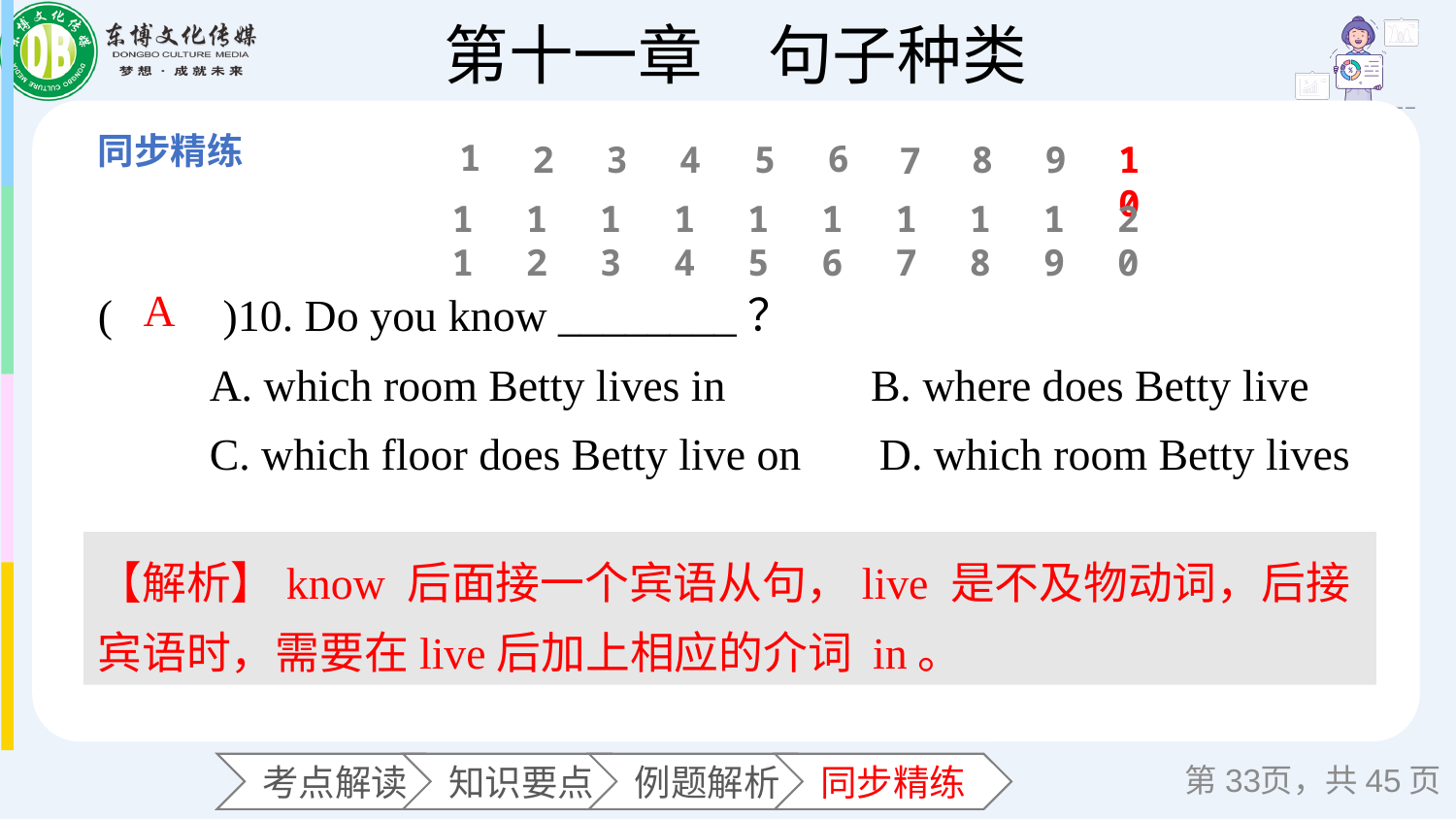

1
6
2
3
4
5
8
9
10
7
11
12
13
14
15
16
17
18
19
20
(　　)10. Do you know ________？
          A. which room Betty lives in             B. where does Betty live
          C. which floor does Betty live on       D. which room Betty lives
A
【解析】know 后面接一个宾语从句，live 是不及物动词，后接宾语时，需要在live后加上相应的介词 in。
第33页，共45页